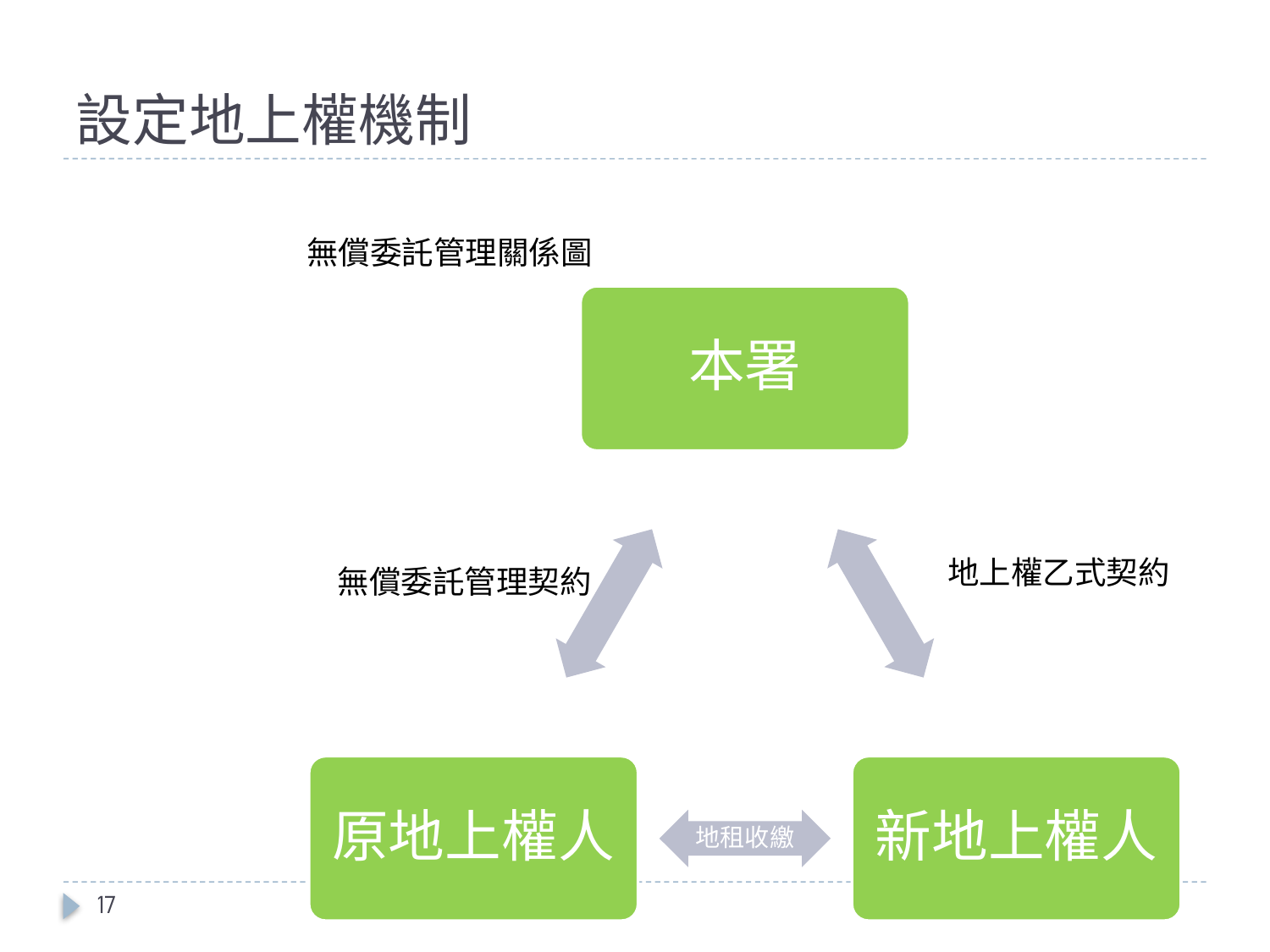

# 設定地上權機制
無償委託管理關係圖
本署

新地上權人
地租收繳
原地上權人

地上權乙式契約
無償委託管理契約
17